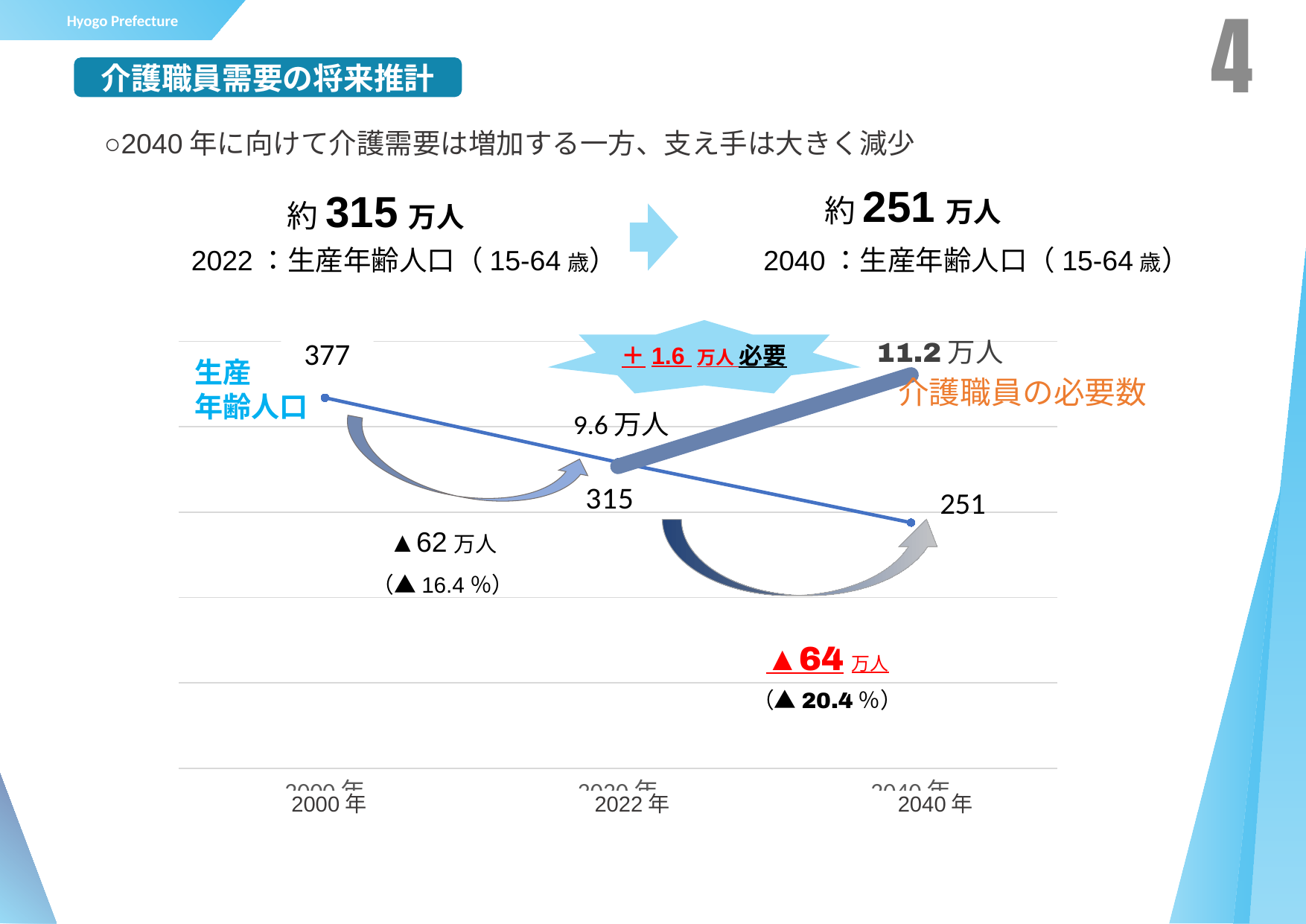

4
介護職員需要の将来推計
○2040年に向けて介護需要は増加する一方、支え手は大きく減少
約251万人
約315万人

2022：生産年齢人口（15-64歳）　　　　　2040：生産年齢人口（15-64歳）
＋1.6 万人 必要

### Chart

| Category | 拡大生産年齢人口 | 介護職員数 |
|---|---|---|
| 2000年 | 434.0 | None |
| 2020年 | 358.4 | 9.9 |
| 2040年 | 287.7 | 12.9 |
生産
年齢人口

▲62万人
（▲16.4％）
▲64万人
（▲20.4％）
377
介護職員の必要数

▲56万人
（▲1８％）
2000年　　　　　　　　　　 2022年　 　　　　　　　　　2040年